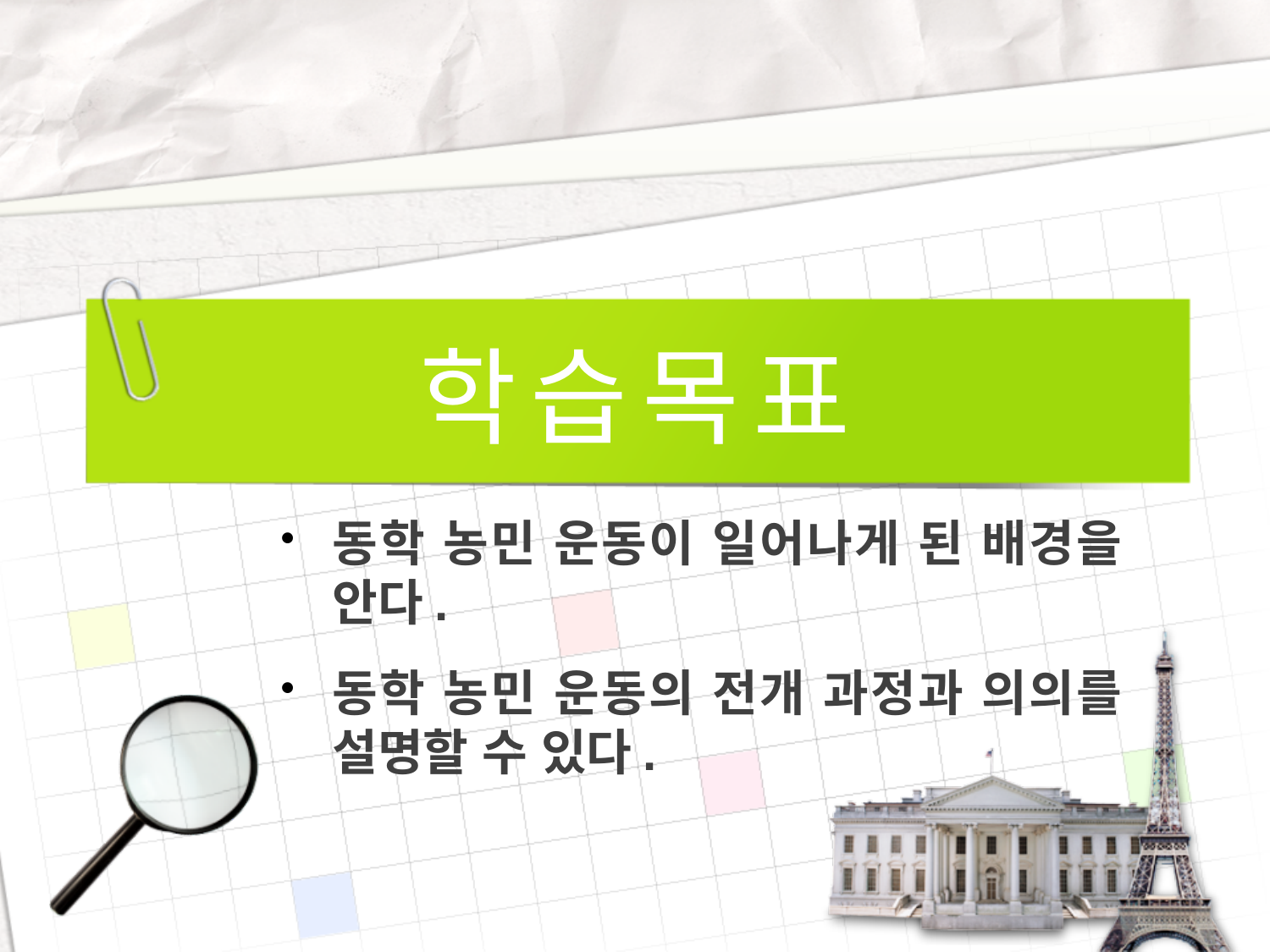

# 학 습 목 표
동학 농민 운동이 일어나게 된 배경을 안다.
동학 농민 운동의 전개 과정과 의의를 설명할 수 있다.